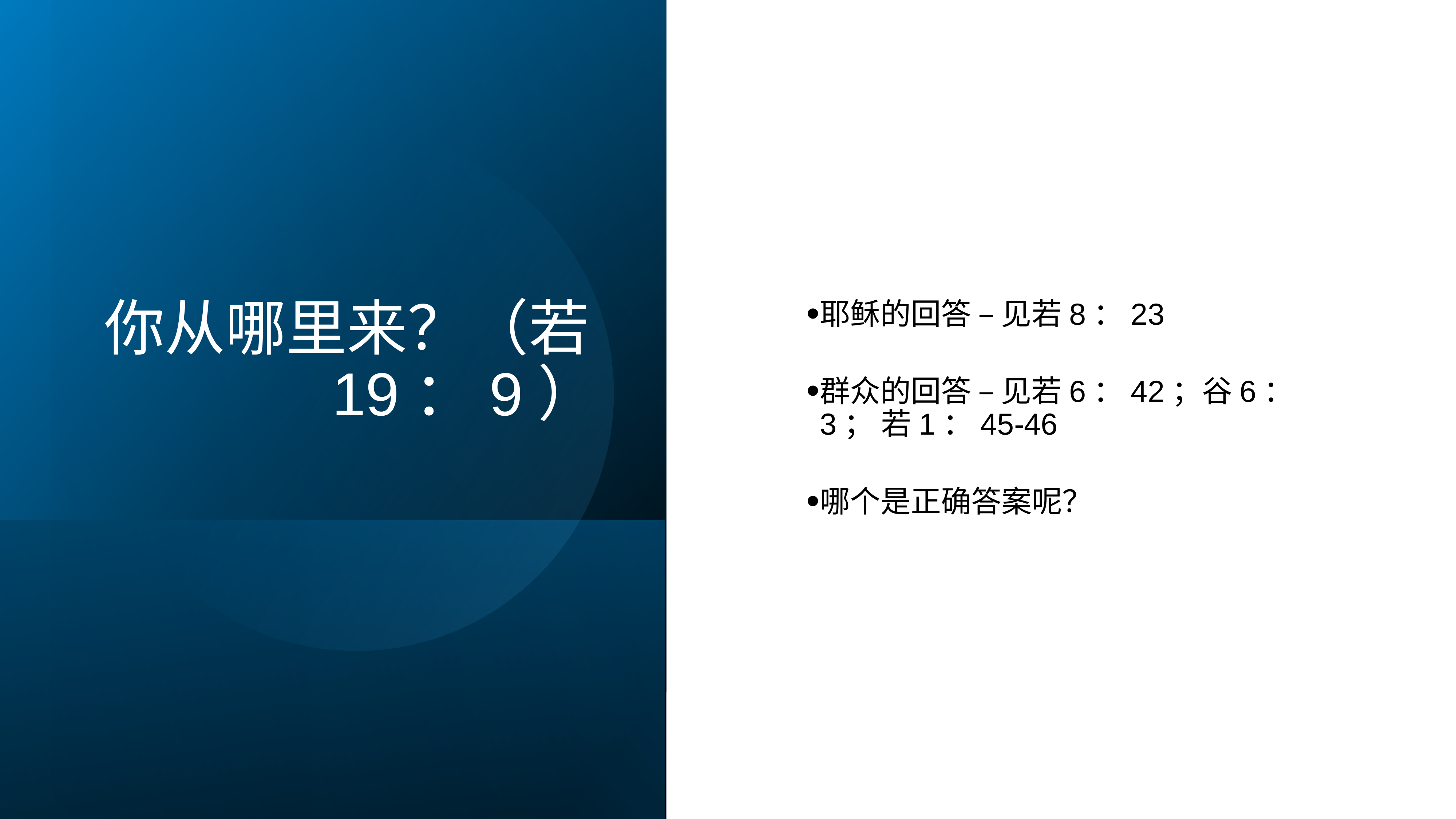

# 你从哪里来？（若19：9）

耶稣的回答 – 见若8：23
群众的回答 – 见若6：42；谷6：3； 若1：45-46
哪个是正确答案呢？